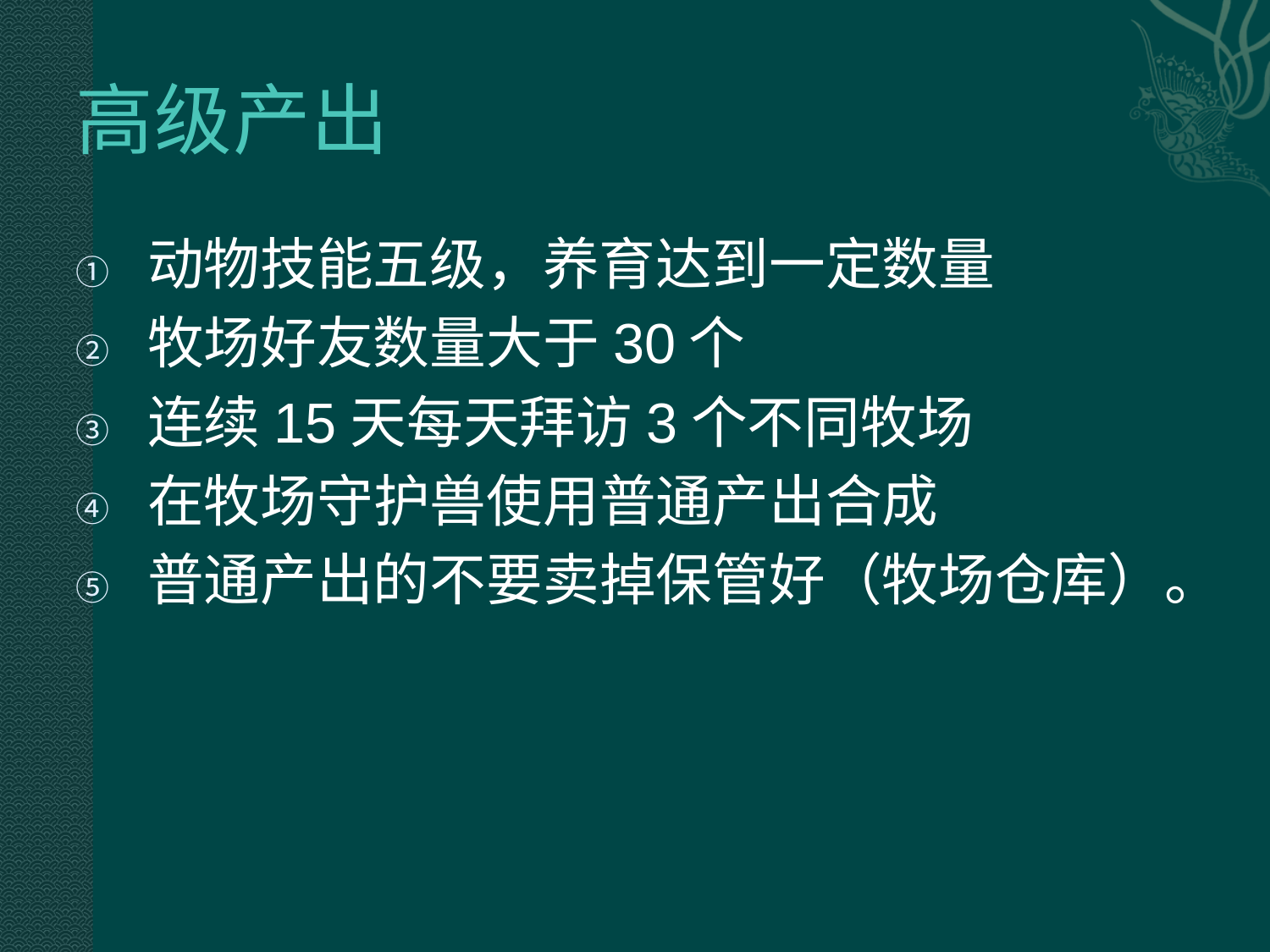

# 高级产出
动物技能五级，养育达到一定数量
牧场好友数量大于30个
连续15天每天拜访3个不同牧场
在牧场守护兽使用普通产出合成
普通产出的不要卖掉保管好（牧场仓库）。